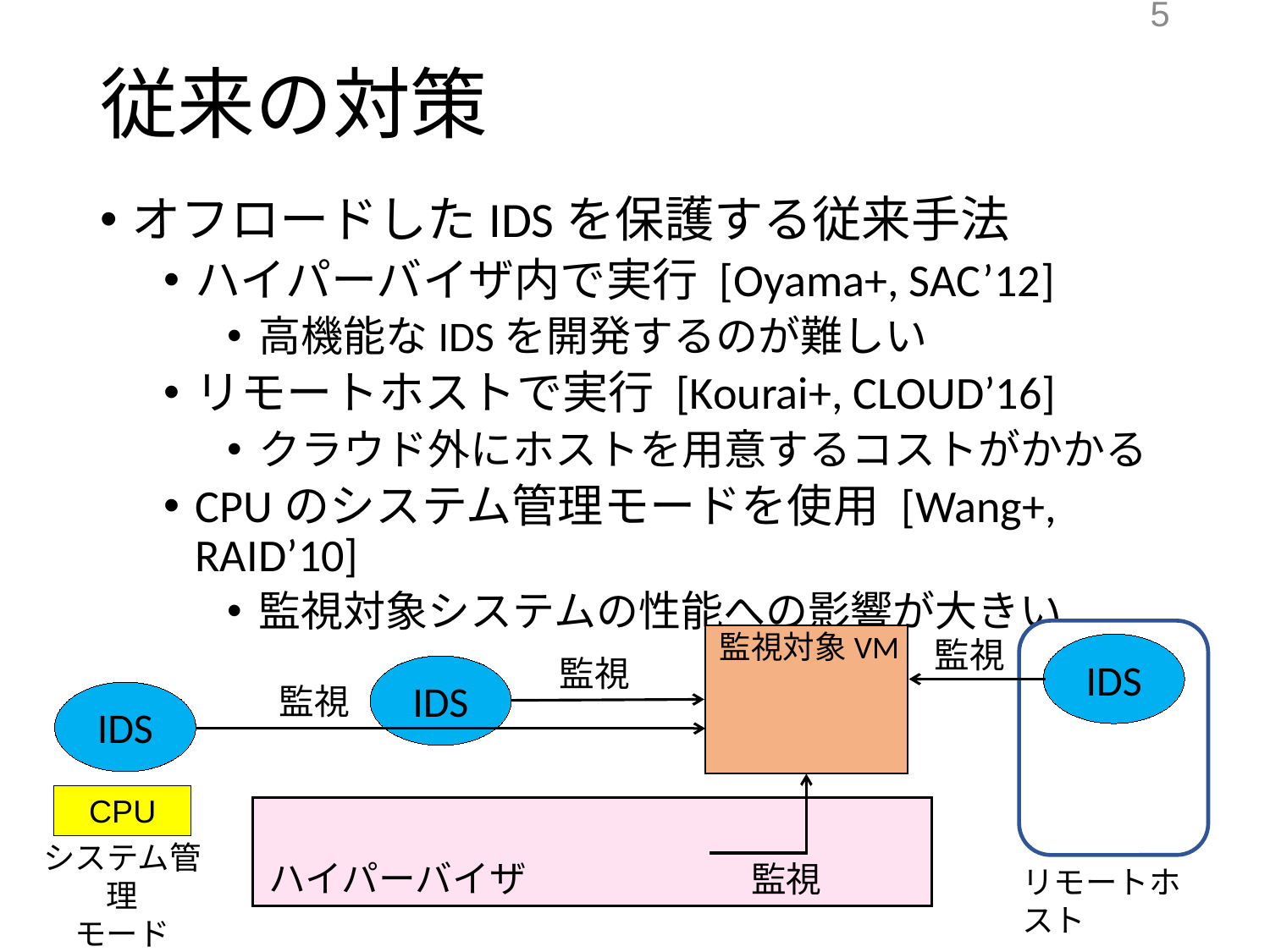

5
# 従来の対策
オフロードしたIDSを保護する従来手法
ハイパーバイザ内で実行 [Oyama+, SAC’12]
高機能なIDSを開発するのが難しい
リモートホストで実行 [Kourai+, CLOUD’16]
クラウド外にホストを用意するコストがかかる
CPUのシステム管理モードを使用 [Wang+, RAID’10]
監視対象システムの性能への影響が大きい
監視対象VM

監視
IDS
監視
IDS
監視
IDS
CPU

システム管理
モード
ハイパーバイザ
監視
リモートホスト